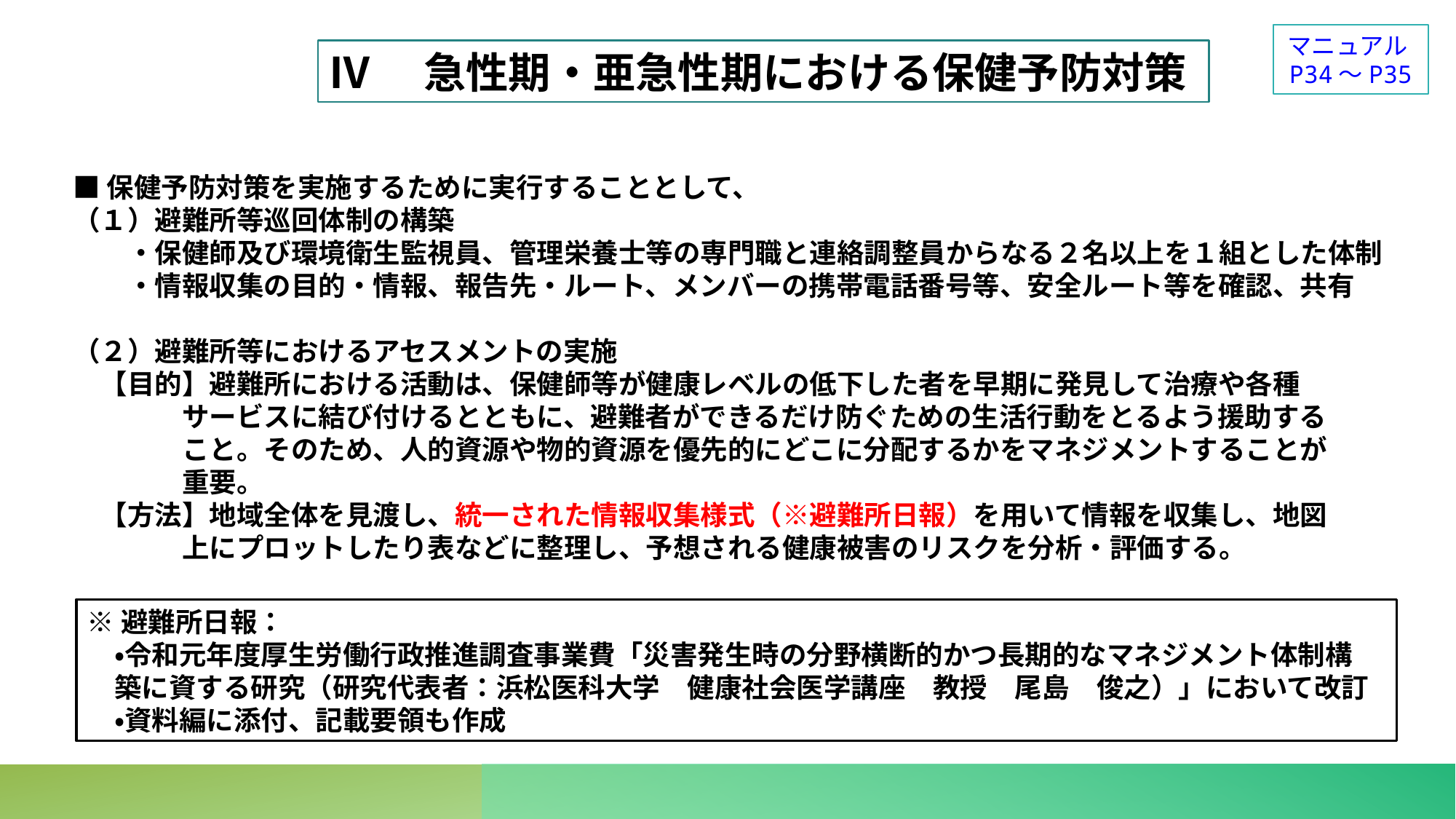

マニュアルP34～P35
Ⅳ　急性期・亜急性期における保健予防対策
■保健予防対策を実施するために実行することとして、
（１）避難所等巡回体制の構築
　　・保健師及び環境衛生監視員、管理栄養士等の専門職と連絡調整員からなる２名以上を１組とした体制
　　・情報収集の目的・情報、報告先・ルート、メンバーの携帯電話番号等、安全ルート等を確認、共有

（２）避難所等におけるアセスメントの実施
　【目的】避難所における活動は、保健師等が健康レベルの低下した者を早期に発見して治療や各種
　　　　サービスに結び付けるとともに、避難者ができるだけ防ぐための生活行動をとるよう援助する
　　　　こと。そのため、人的資源や物的資源を優先的にどこに分配するかをマネジメントすることが
　　　　重要。
　【方法】地域全体を見渡し、統一された情報収集様式（※避難所日報）を用いて情報を収集し、地図
　　　　上にプロットしたり表などに整理し、予想される健康被害のリスクを分析・評価する。

※避難所日報：
　・令和元年度厚生労働行政推進調査事業費「災害発生時の分野横断的かつ長期的なマネジメント体制構
　築に資する研究（研究代表者：浜松医科大学　健康社会医学講座　教授　尾島　俊之）」において改訂
　・資料編に添付、記載要領も作成